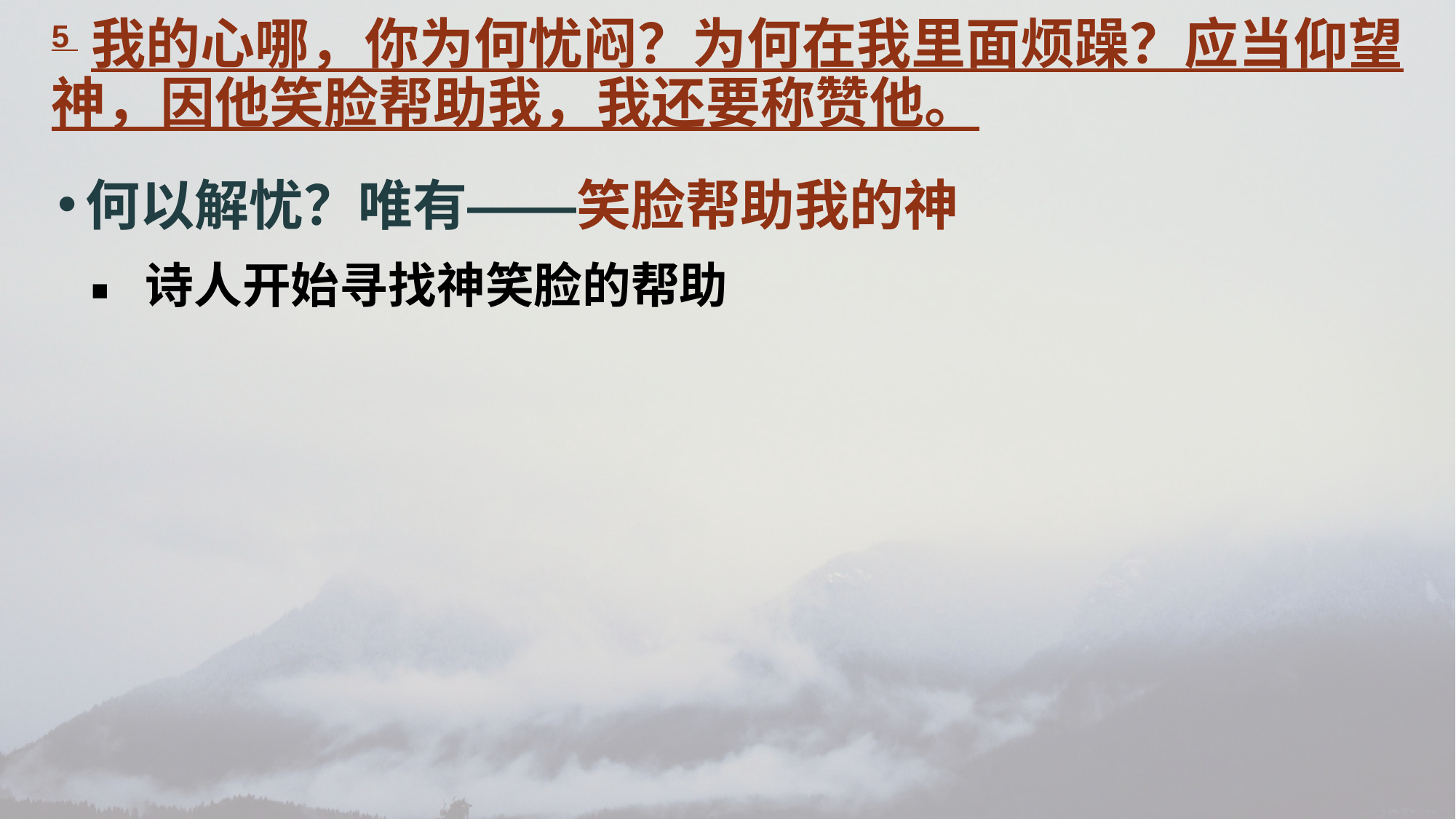

5 我的心哪，你为何忧闷？为何在我里面烦躁？应当仰望神，因他笑脸帮助我，我还要称赞他。
何以解忧？唯有——笑脸帮助我的神
诗人开始寻找神笑脸的帮助